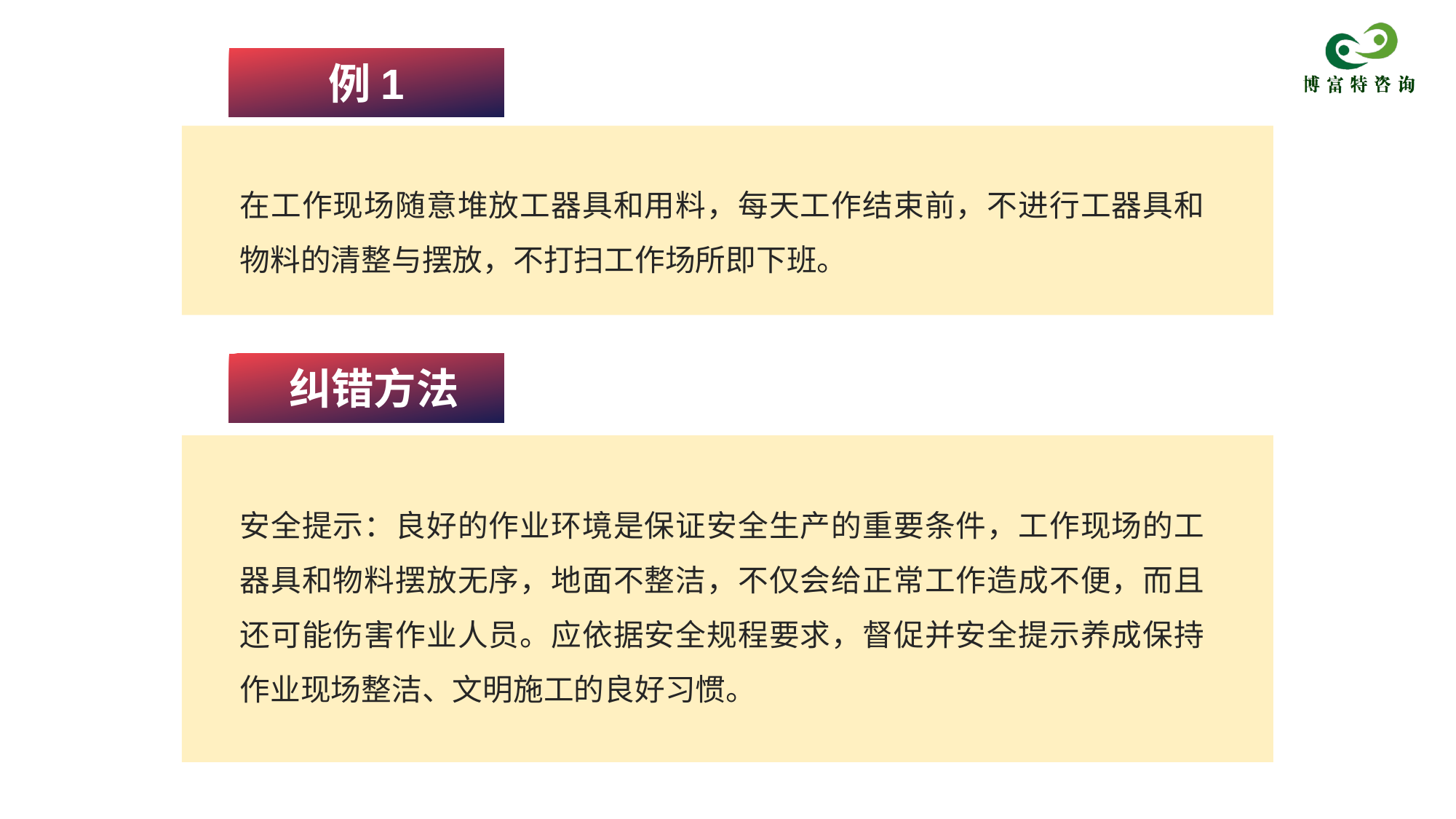

例1

在工作现场随意堆放工器具和用料，每天工作结束前，不进行工器具和物料的清整与摆放，不打扫工作场所即下班。

纠错方法

安全提示：良好的作业环境是保证安全生产的重要条件，工作现场的工器具和物料摆放无序，地面不整洁，不仅会给正常工作造成不便，而且还可能伤害作业人员。应依据安全规程要求，督促并安全提示养成保持作业现场整洁、文明施工的良好习惯。